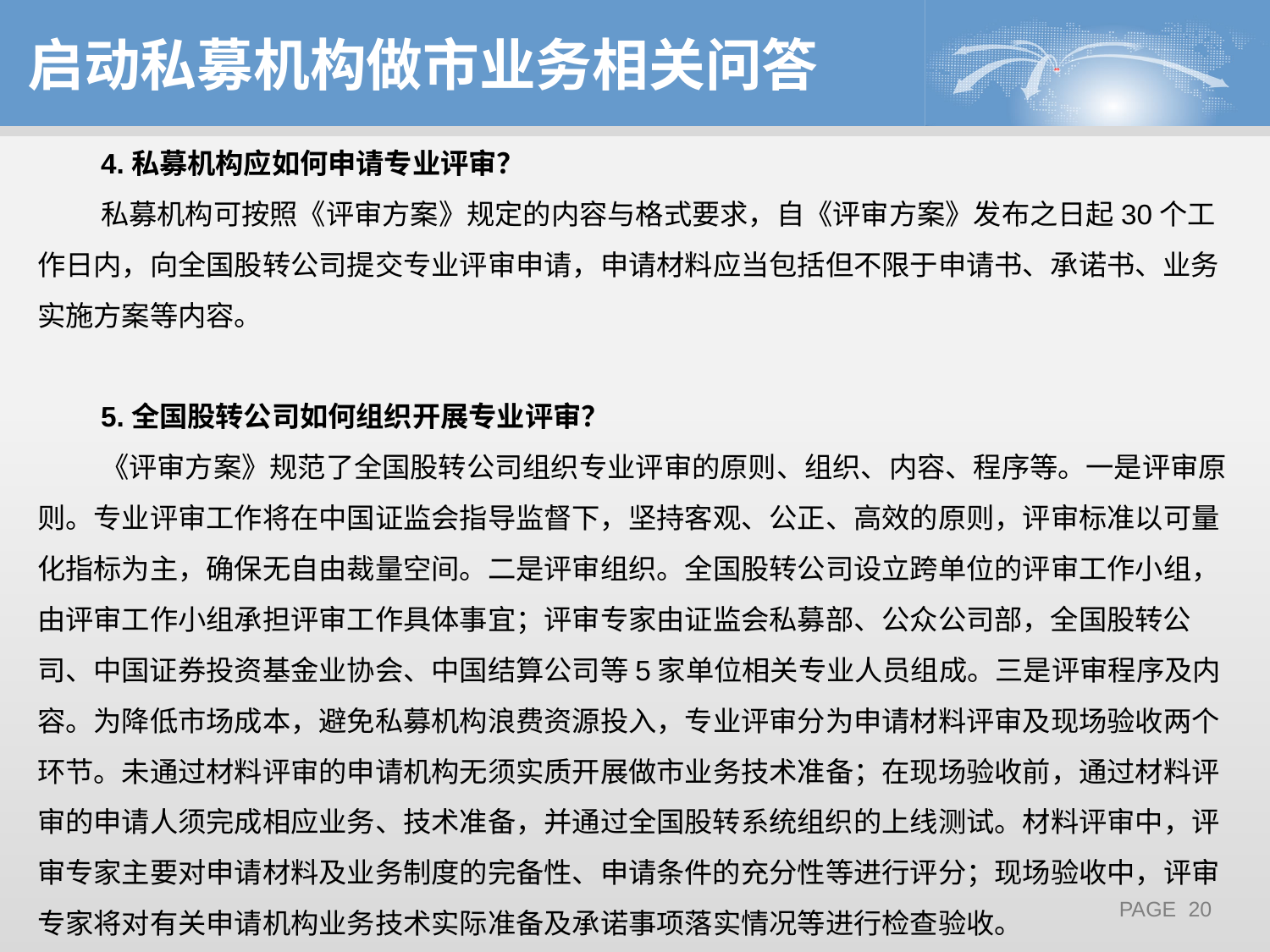

启动私募机构做市业务相关问答
4.私募机构应如何申请专业评审？
私募机构可按照《评审方案》规定的内容与格式要求，自《评审方案》发布之日起30个工作日内，向全国股转公司提交专业评审申请，申请材料应当包括但不限于申请书、承诺书、业务实施方案等内容。

5.全国股转公司如何组织开展专业评审？
《评审方案》规范了全国股转公司组织专业评审的原则、组织、内容、程序等。一是评审原则。专业评审工作将在中国证监会指导监督下，坚持客观、公正、高效的原则，评审标准以可量化指标为主，确保无自由裁量空间。二是评审组织。全国股转公司设立跨单位的评审工作小组，由评审工作小组承担评审工作具体事宜；评审专家由证监会私募部、公众公司部，全国股转公司、中国证券投资基金业协会、中国结算公司等5家单位相关专业人员组成。三是评审程序及内容。为降低市场成本，避免私募机构浪费资源投入，专业评审分为申请材料评审及现场验收两个环节。未通过材料评审的申请机构无须实质开展做市业务技术准备；在现场验收前，通过材料评审的申请人须完成相应业务、技术准备，并通过全国股转系统组织的上线测试。材料评审中，评审专家主要对申请材料及业务制度的完备性、申请条件的充分性等进行评分；现场验收中，评审专家将对有关申请机构业务技术实际准备及承诺事项落实情况等进行检查验收。